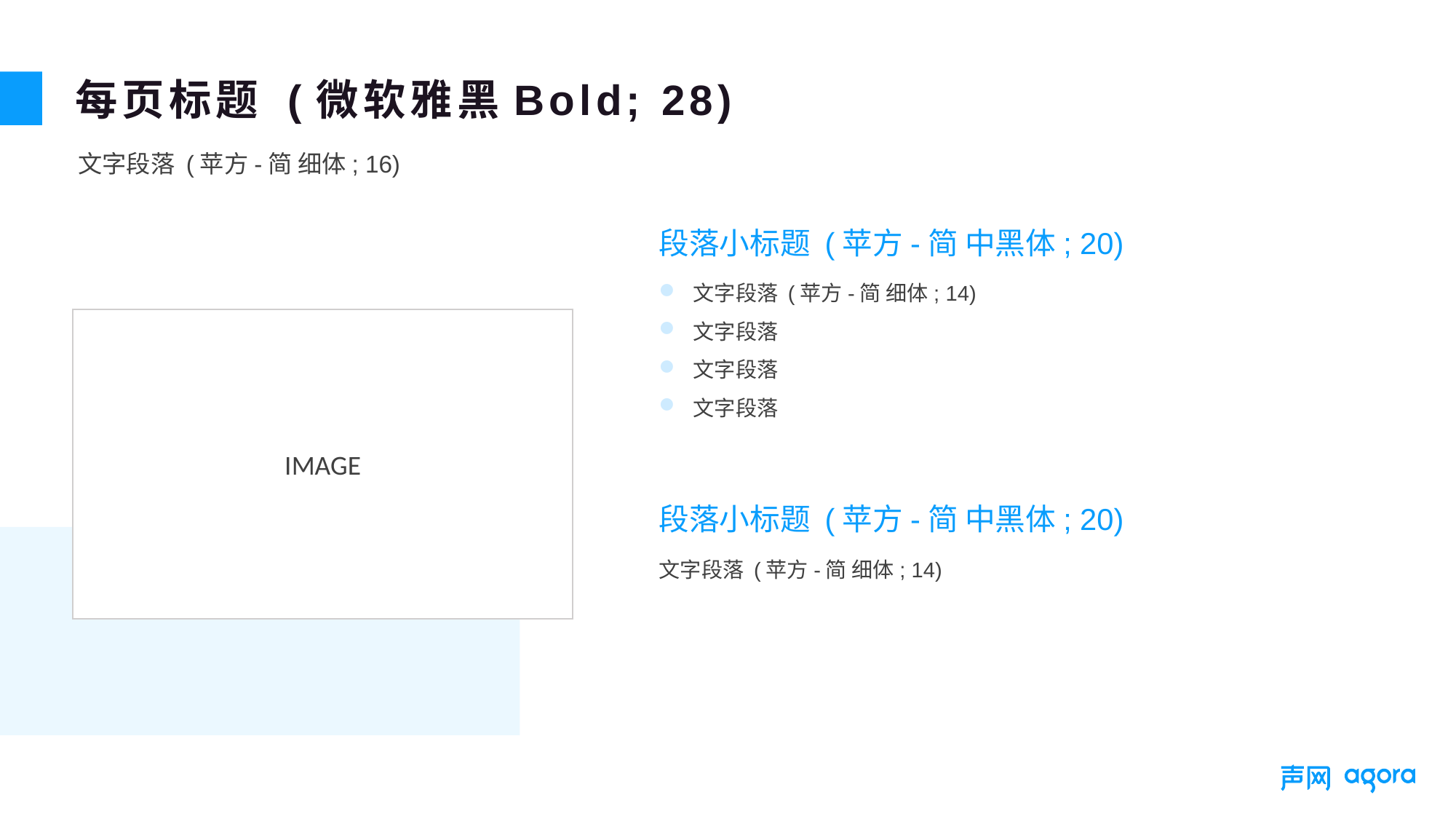

每页标题 (微软雅黑Bold; 28)

文字段落 (苹方-简 细体; 16)
段落小标题 (苹方-简 中黑体; 20)
文字段落 (苹方-简 细体; 14)
文字段落
文字段落
文字段落
IMAGE
段落小标题 (苹方-简 中黑体; 20)

文字段落 (苹方-简 细体; 14)